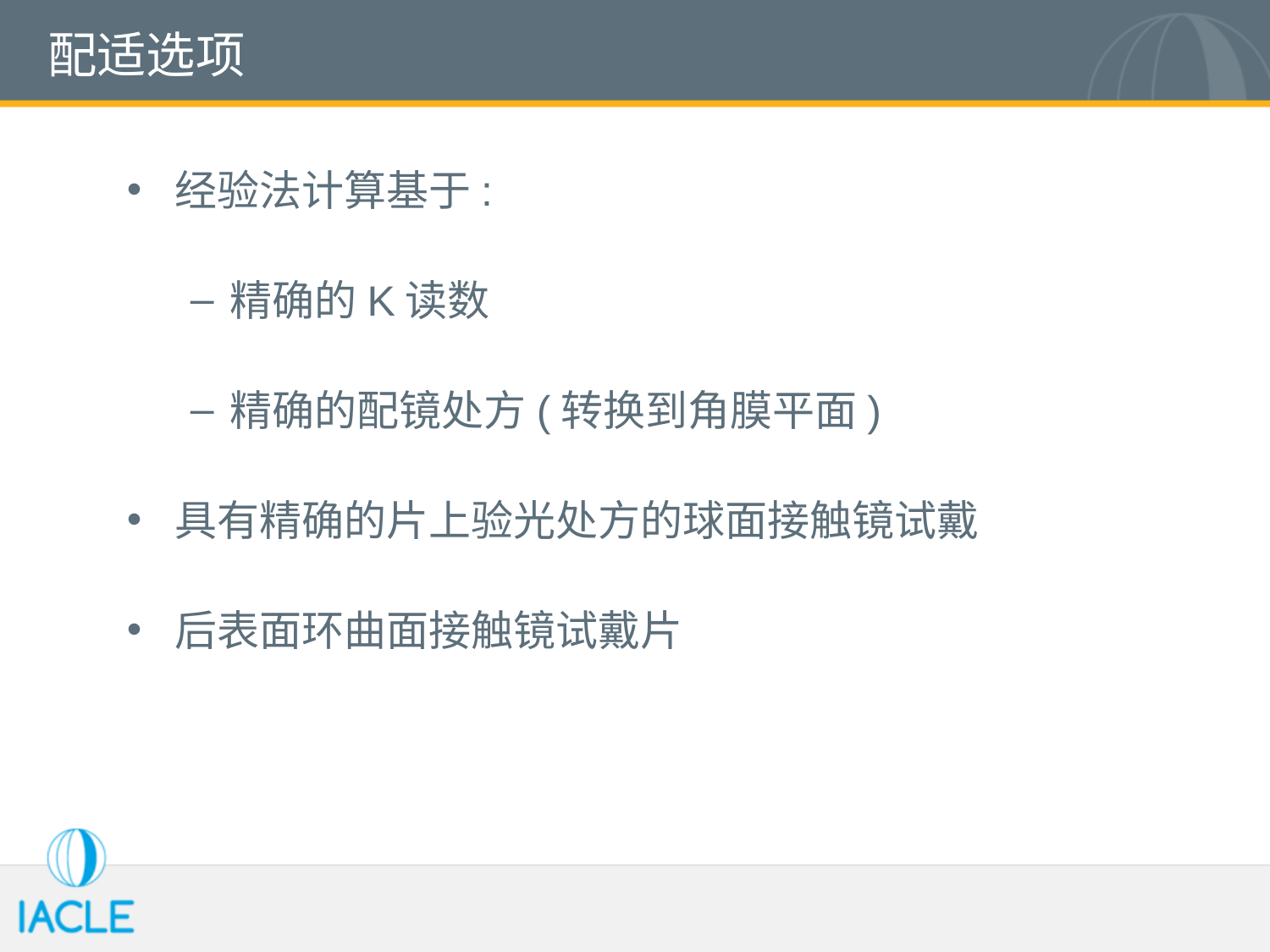

# 配适选项
经验法计算基于:
精确的K读数
精确的配镜处方(转换到角膜平面)
具有精确的片上验光处方的球面接触镜试戴
后表面环曲面接触镜试戴片